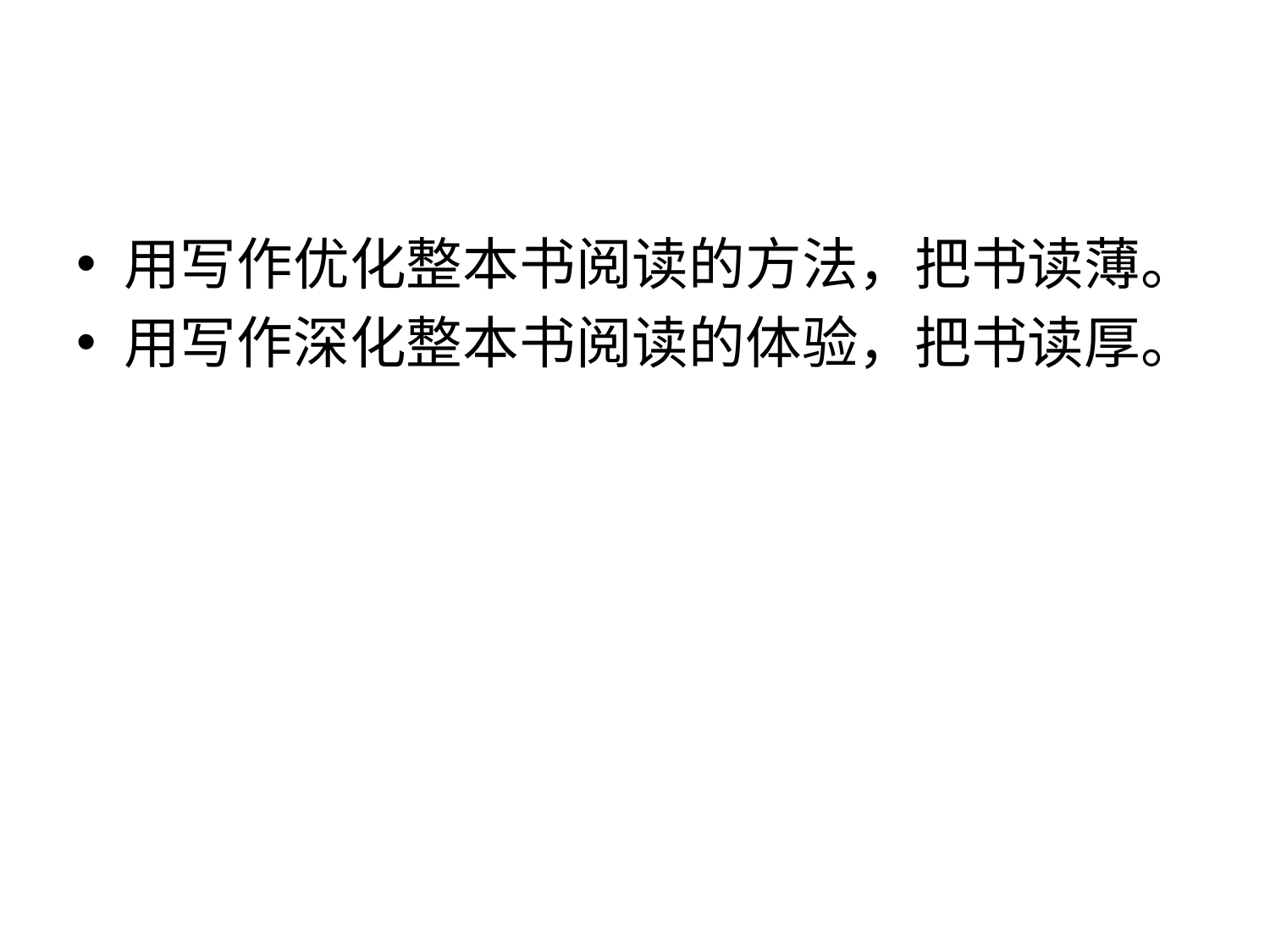

#
用写作优化整本书阅读的方法，把书读薄。
用写作深化整本书阅读的体验，把书读厚。